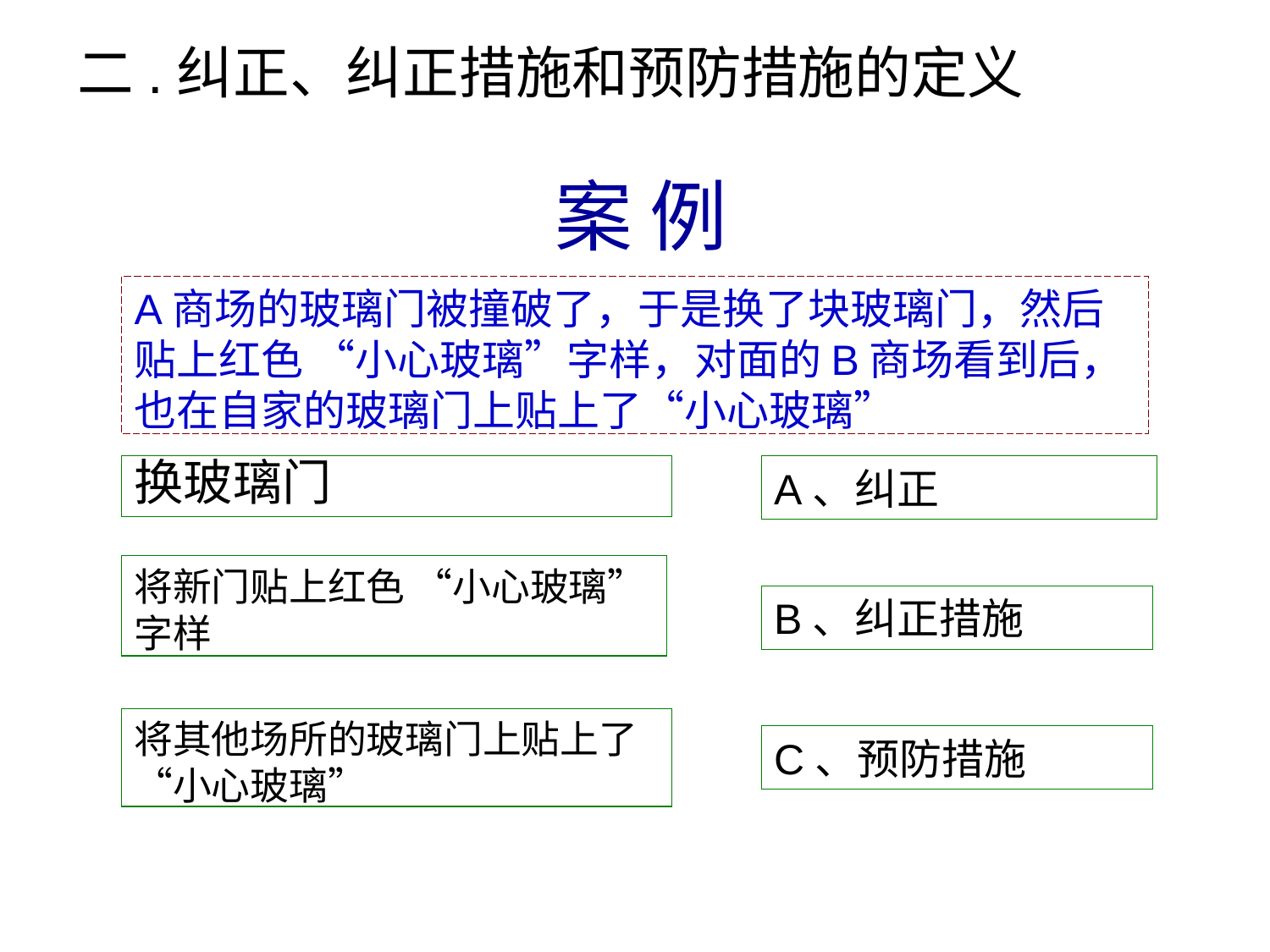

# 二.纠正、纠正措施和预防措施的定义
案 例
A商场的玻璃门被撞破了，于是换了块玻璃门，然后贴上红色 “小心玻璃”字样，对面的B商场看到后，也在自家的玻璃门上贴上了“小心玻璃”
换玻璃门
A、纠正
将新门贴上红色 “小心玻璃”字样
B、纠正措施
将其他场所的玻璃门上贴上了“小心玻璃”
C、预防措施